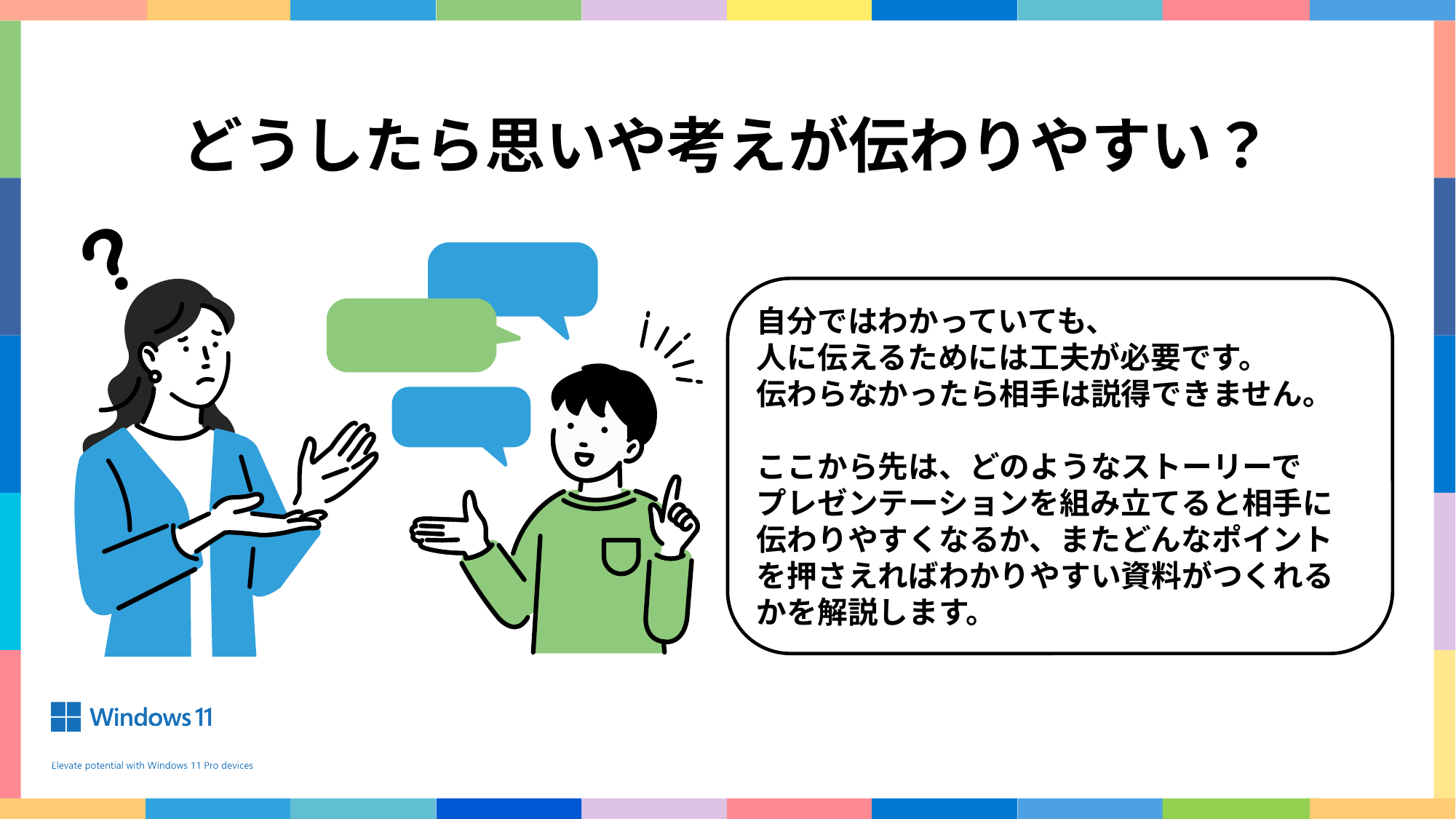

どうしたら思いや考えが伝わりやすい？

自分ではわかっていても、
人に伝えるためには工夫が必要です。
伝わらなかったら相手は説得できません。

ここから先は、どのようなストーリーで
プレゼンテーションを組み立てると相手に
伝わりやすくなるか、またどんなポイントを押さえればわかりやすい資料がつくれるかを解説します。